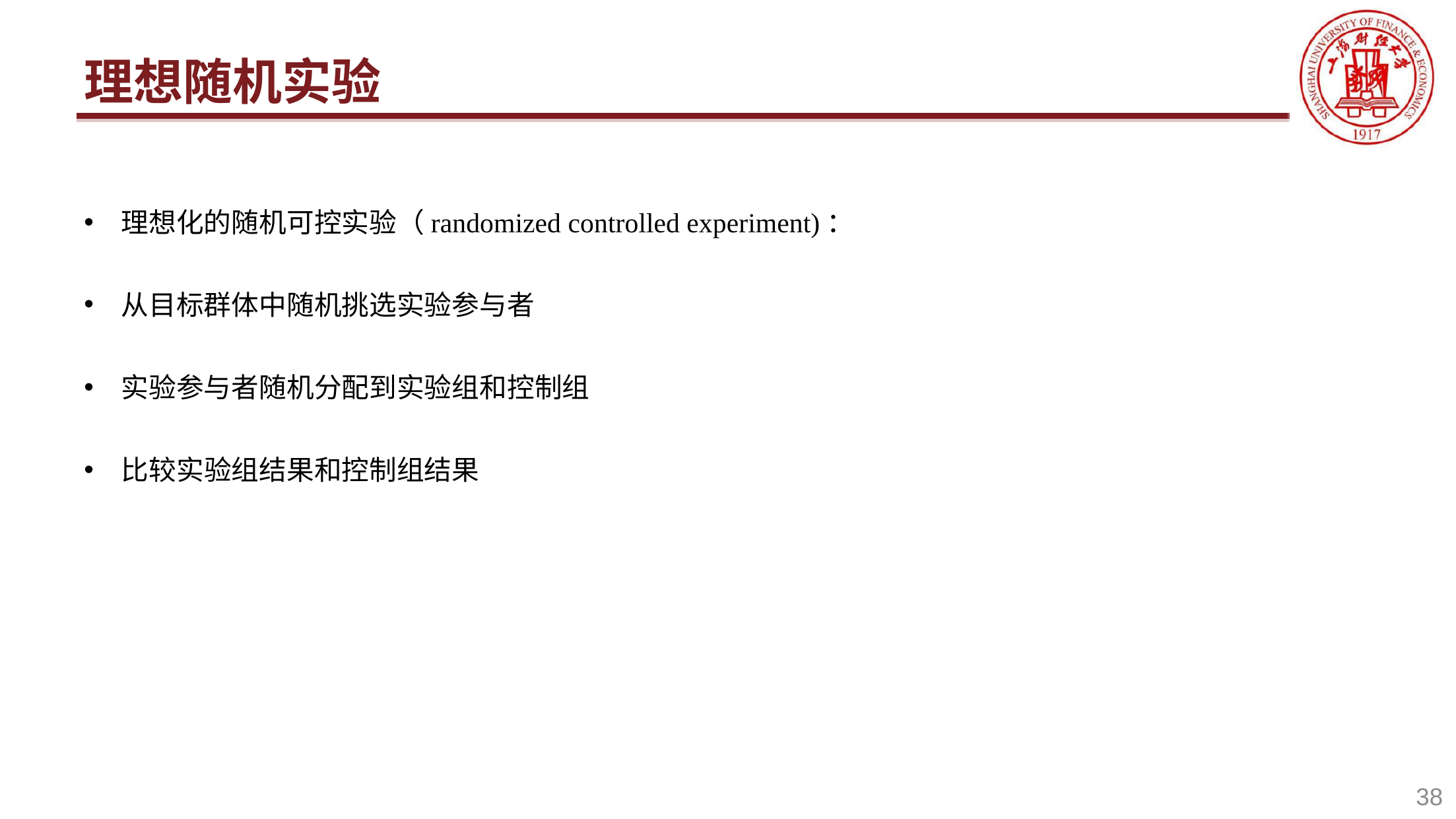

# 理想随机实验
理想化的随机可控实验（randomized controlled experiment)：

从目标群体中随机挑选实验参与者

实验参与者随机分配到实验组和控制组

比较实验组结果和控制组结果
38